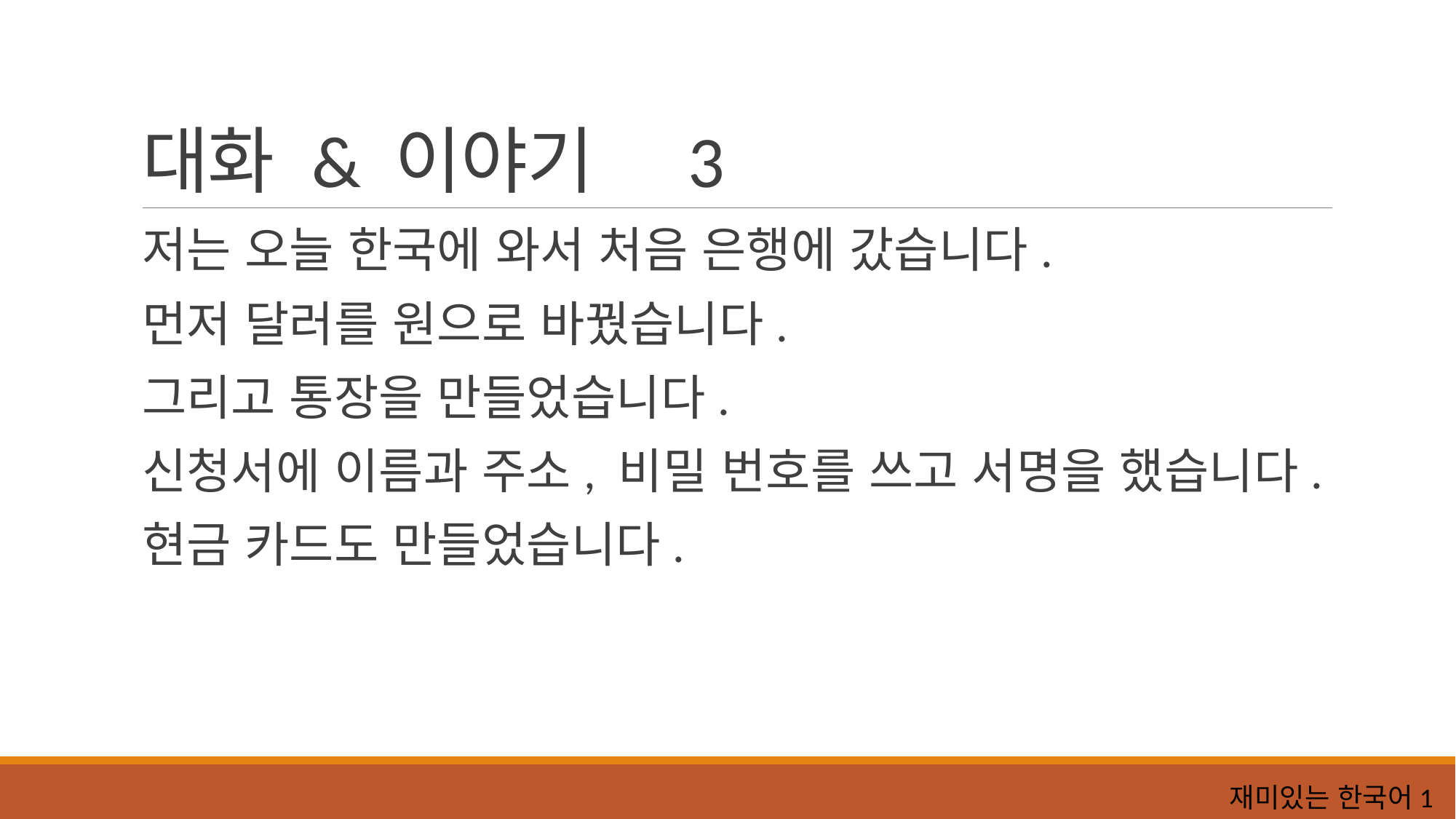

# 대화 & 이야기	3
저는 오늘 한국에 와서 처음 은행에 갔습니다.
먼저 달러를 원으로 바꿨습니다.
그리고 통장을 만들었습니다.
신청서에 이름과 주소, 비밀 번호를 쓰고 서명을 했습니다.
현금 카드도 만들었습니다.
재미있는 한국어1